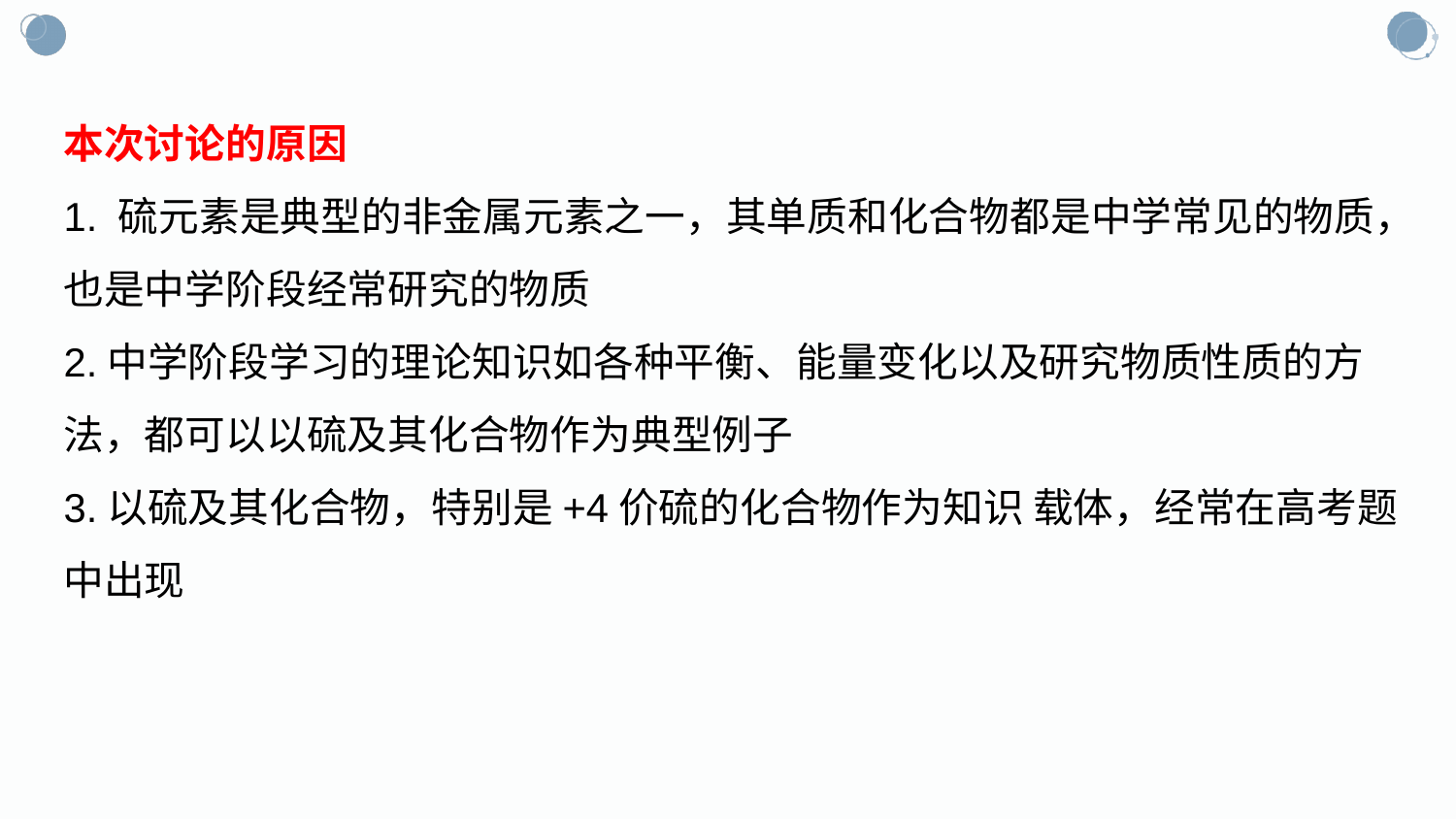

本次讨论的原因
1. 硫元素是典型的非金属元素之一，其单质和化合物都是中学常见的物质，也是中学阶段经常研究的物质
2.中学阶段学习的理论知识如各种平衡、能量变化以及研究物质性质的方法，都可以以硫及其化合物作为典型例子
3.以硫及其化合物，特别是+4价硫的化合物作为知识 载体，经常在高考题中出现